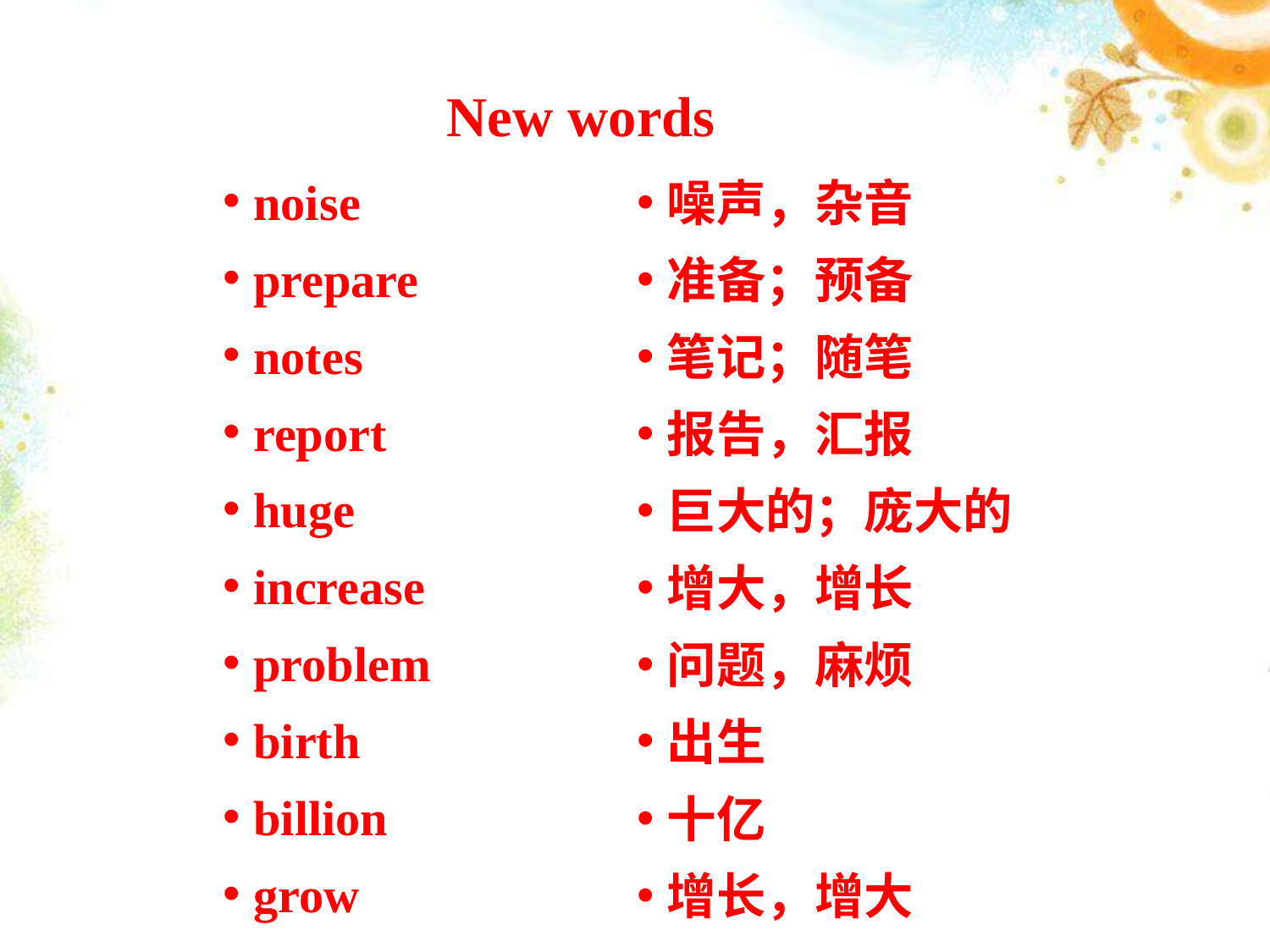

New words
noise
prepare
notes
report
huge
increase
problem
birth
billion
grow
噪声，杂音
准备；预备
笔记；随笔
报告，汇报
巨大的；庞大的
增大，增长
问题，麻烦
出生
十亿
增长，增大